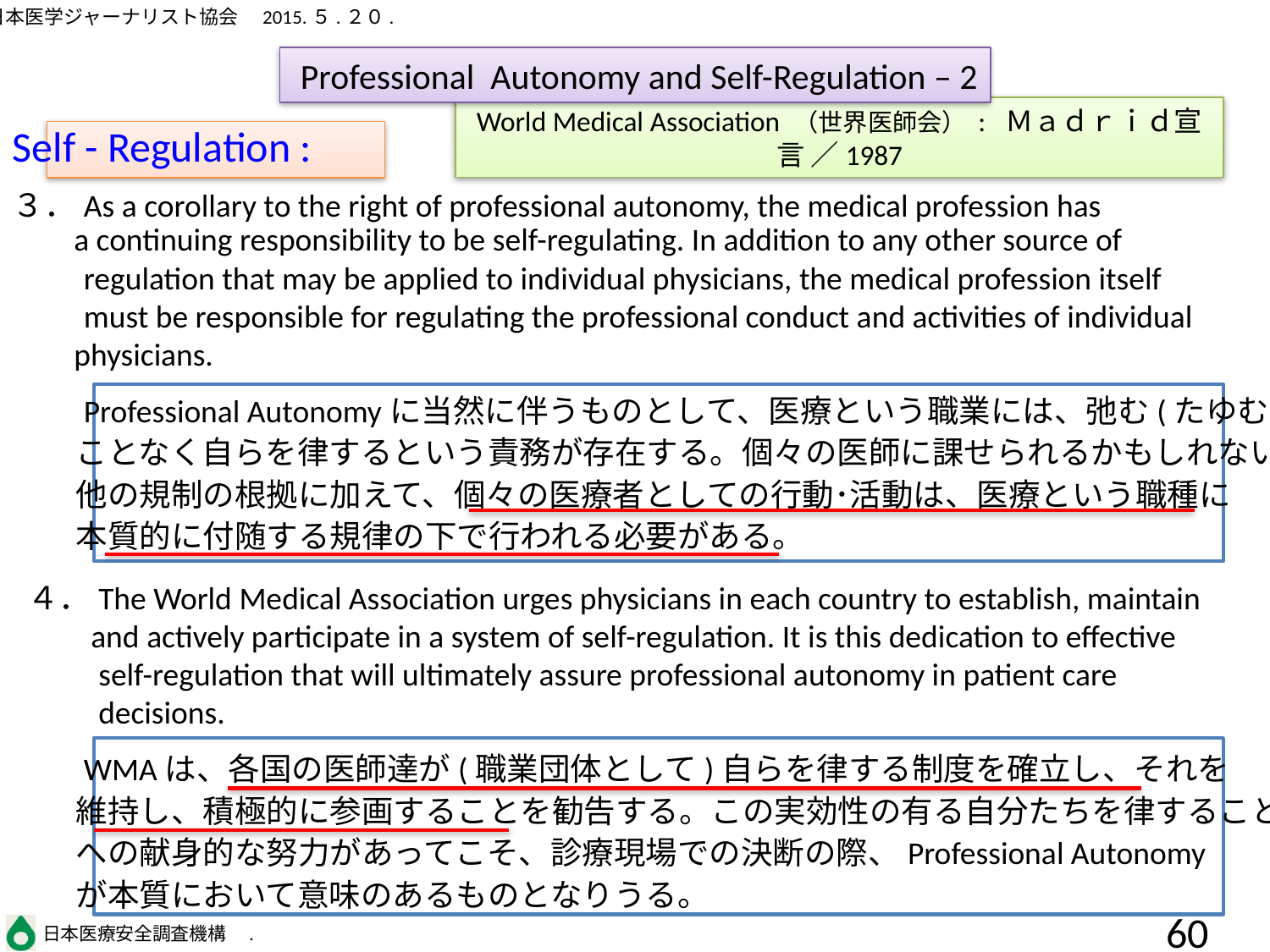

Professional  Autonomy and Self-Regulation – 2
World Medical Association （世界医師会） :  Ｍａｄｒｉｄ宣言 ／1987
Self - Regulation :
３．As a corollary to the right of professional autonomy, the medical profession has
  　a continuing responsibility to be self-regulating. In addition to any other source of
　　regulation that may be applied to individual physicians, the medical profession itself
　　must be responsible for regulating the professional conduct and activities of individual
  　physicians.

　　Professional Autonomyに当然に伴うものとして、医療という職業には、弛む(たゆむ)
　　ことなく自らを律するという責務が存在する。個々の医師に課せられるかもしれない
　　他の規制の根拠に加えて、個々の医療者としての行動･活動は、医療という職種に
　　本質的に付随する規律の下で行われる必要がある。

 ４．The World Medical Association urges physicians in each country to establish, maintain
　　 and actively participate in a system of self-regulation. It is this dedication to effective
 　　self-regulation that will ultimately assure professional autonomy in patient care
 　　decisions.

　　WMAは、各国の医師達が(職業団体として)自らを律する制度を確立し、それを
　　維持し、積極的に参画することを勧告する。この実効性の有る自分たちを律すること
　　への献身的な努力があってこそ、診療現場での決断の際、Professional Autonomy
　　が本質において意味のあるものとなりうる。